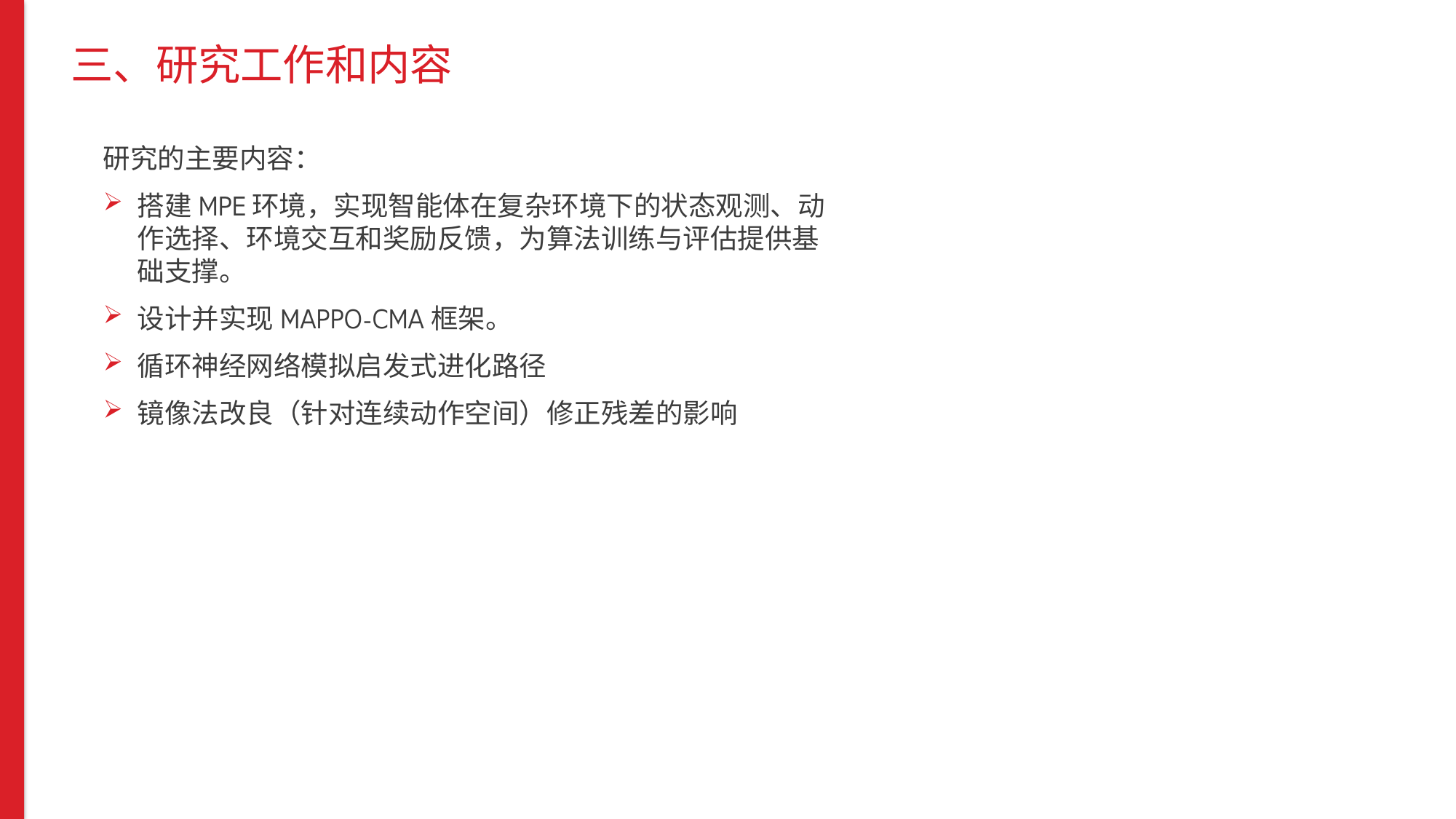

三、研究工作和内容
研究的主要内容：
搭建MPE环境，实现智能体在复杂环境下的状态观测、动作选择、环境交互和奖励反馈，为算法训练与评估提供基础支撑。
设计并实现MAPPO-CMA框架。
循环神经网络模拟启发式进化路径
镜像法改良（针对连续动作空间）修正残差的影响